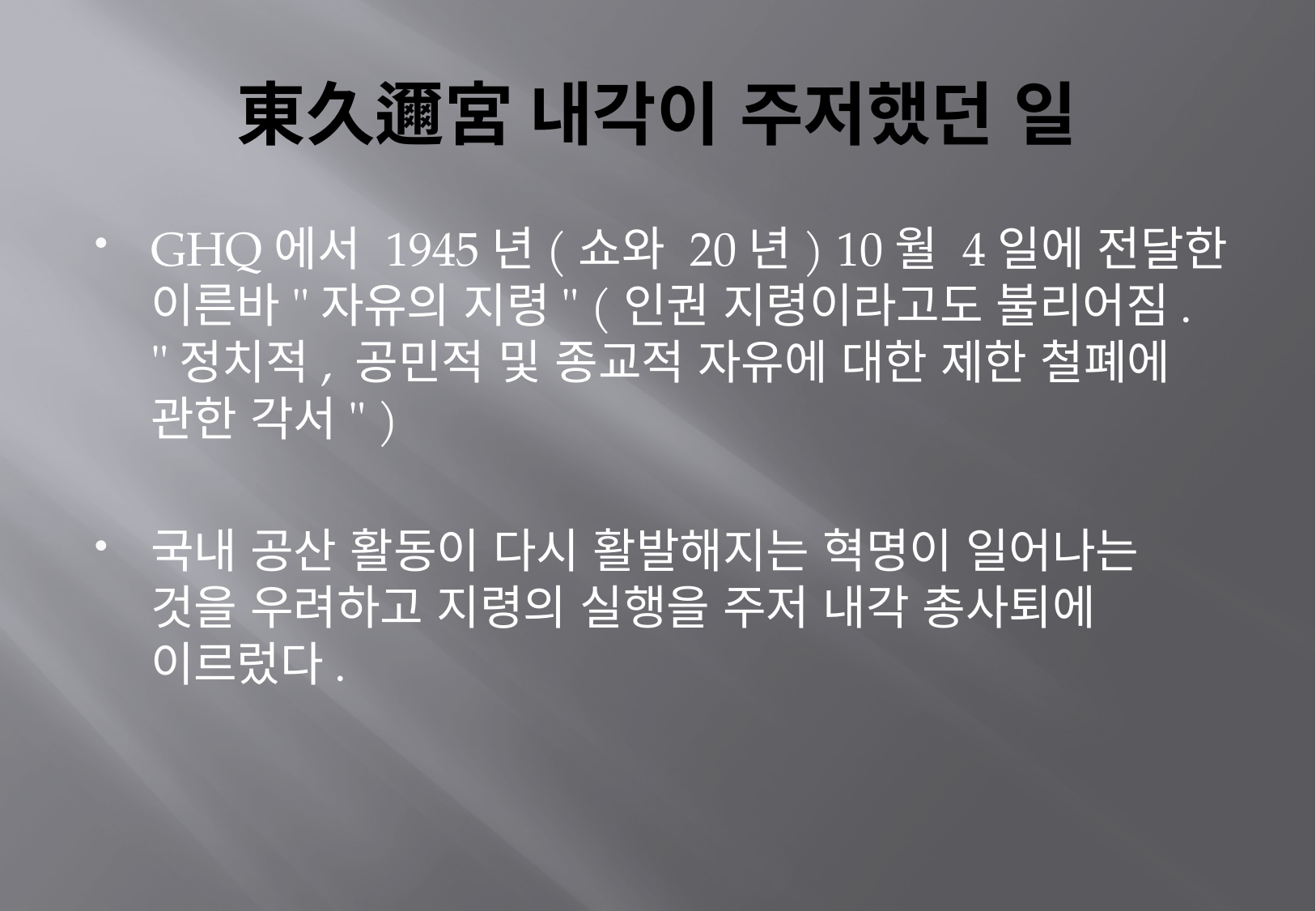

# 東久邇宮 내각이 주저했던 일
GHQ에서 1945년(쇼와 20년) 10월 4일에 전달한 이른바"자유의 지령" (인권 지령이라고도 불리어짐. "정치적, 공민적 및 종교적 자유에 대한 제한 철폐에 관한 각서" )

국내 공산 활동이 다시 활발해지는 혁명이 일어나는 것을 우려하고 지령의 실행을 주저 내각 총사퇴에 이르렀다.